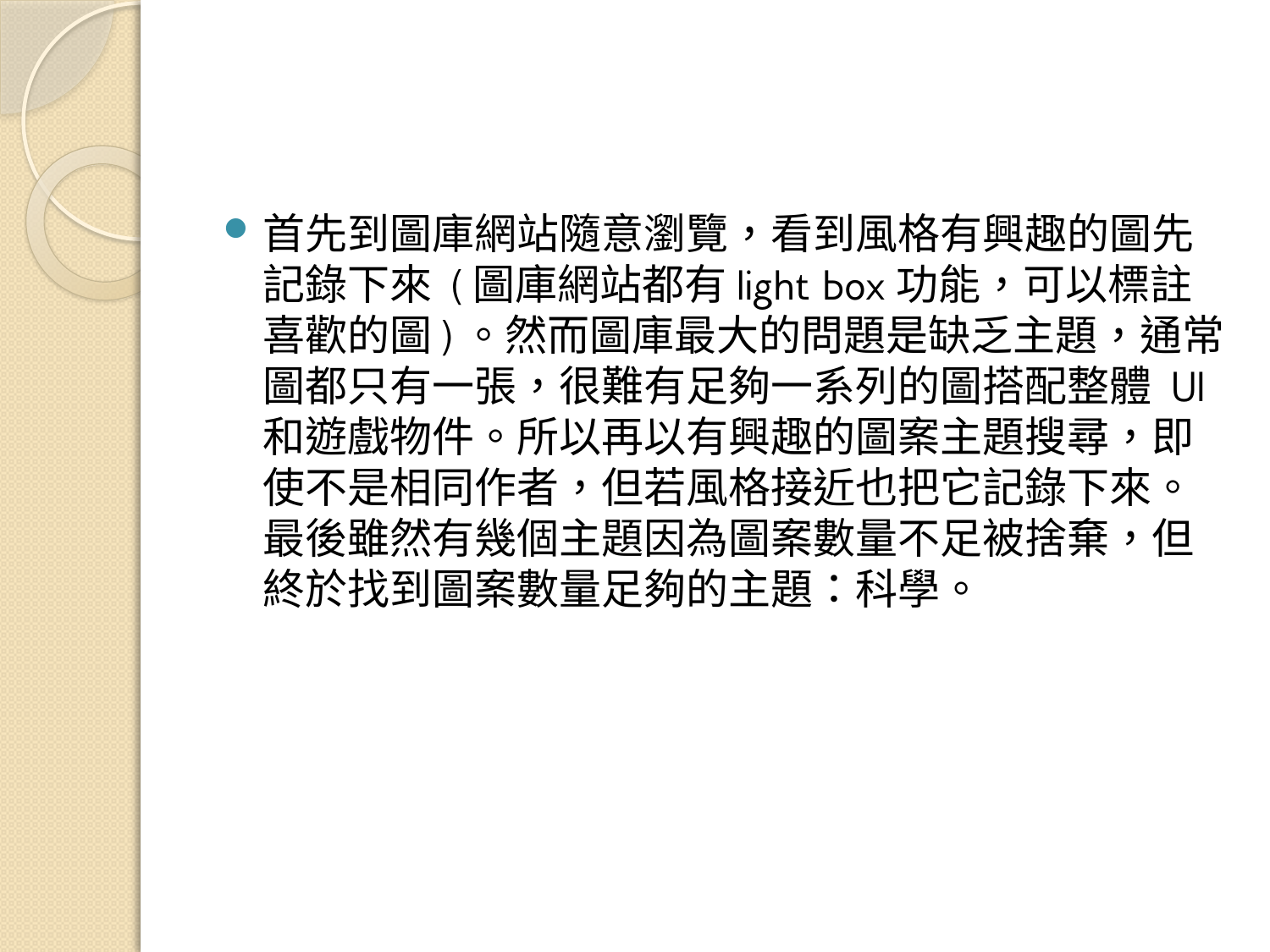

#
首先到圖庫網站隨意瀏覽，看到風格有興趣的圖先記錄下來 (圖庫網站都有light box功能，可以標註喜歡的圖)。然而圖庫最大的問題是缺乏主題，通常圖都只有一張，很難有足夠一系列的圖搭配整體 UI 和遊戲物件。所以再以有興趣的圖案主題搜尋，即使不是相同作者，但若風格接近也把它記錄下來。最後雖然有幾個主題因為圖案數量不足被捨棄，但終於找到圖案數量足夠的主題：科學。